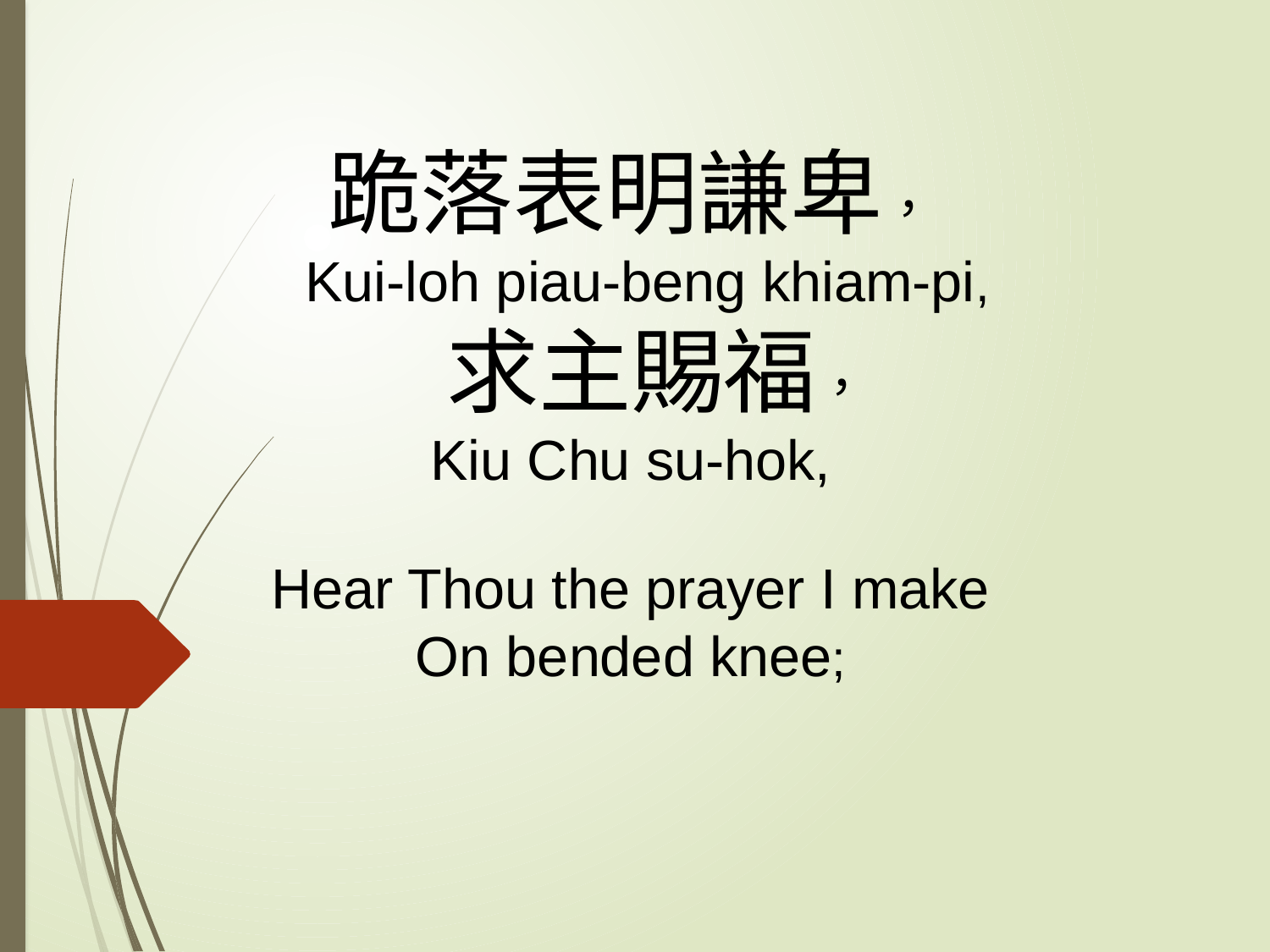

# 跪落表明謙卑， Kui-loh piau-beng khiam-pi, 求主賜福， Kiu Chu su-hok, Hear Thou the prayer I make On bended knee;